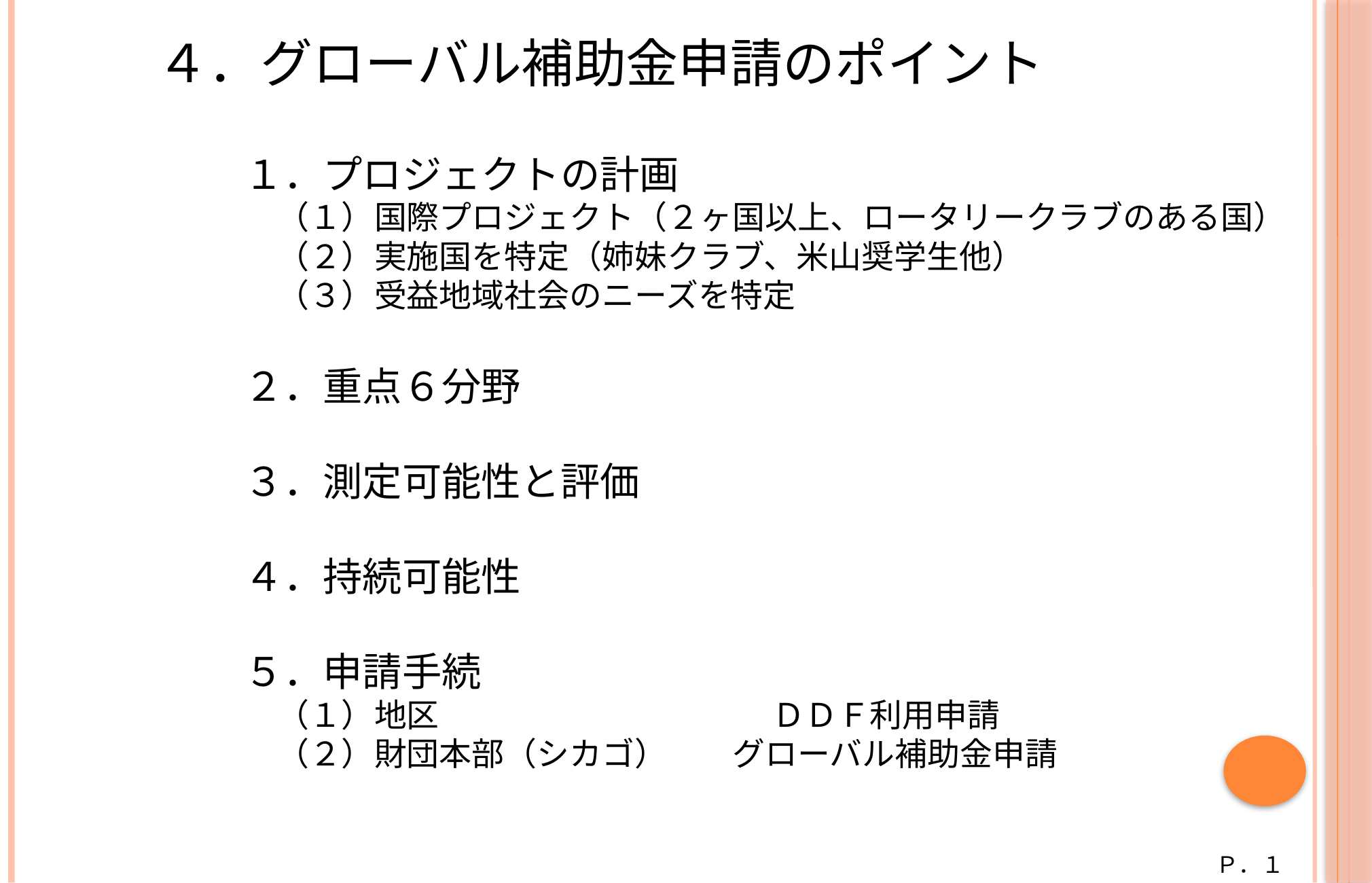

４．グローバル補助金申請のポイント
１．プロジェクトの計画
　（１）国際プロジェクト（２ヶ国以上、ロータリークラブのある国）
　（２）実施国を特定（姉妹クラブ、米山奨学生他）
　（３）受益地域社会のニーズを特定

２．重点６分野

３．測定可能性と評価

４．持続可能性

５．申請手続
　（１）地区　　　　　　　　　　 ＤＤＦ利用申請
　（２）財団本部（シカゴ）　　グローバル補助金申請
Ｐ．１２